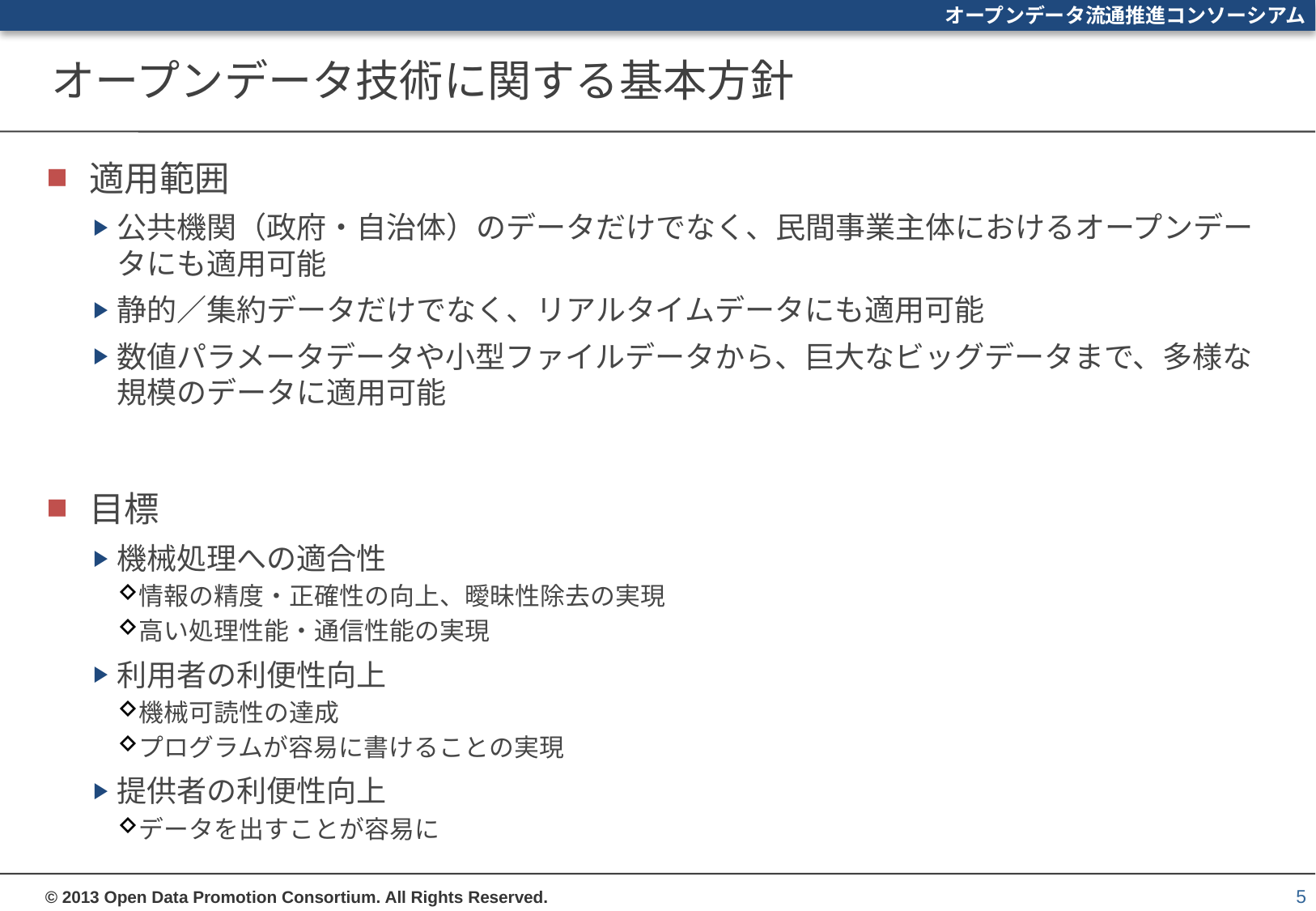

# オープンデータ技術に関する基本方針
適用範囲
公共機関（政府・自治体）のデータだけでなく、民間事業主体におけるオープンデータにも適用可能
静的／集約データだけでなく、リアルタイムデータにも適用可能
数値パラメータデータや小型ファイルデータから、巨大なビッグデータまで、多様な規模のデータに適用可能

目標
機械処理への適合性
情報の精度・正確性の向上、曖昧性除去の実現
高い処理性能・通信性能の実現
利用者の利便性向上
機械可読性の達成
プログラムが容易に書けることの実現
提供者の利便性向上
データを出すことが容易に

5